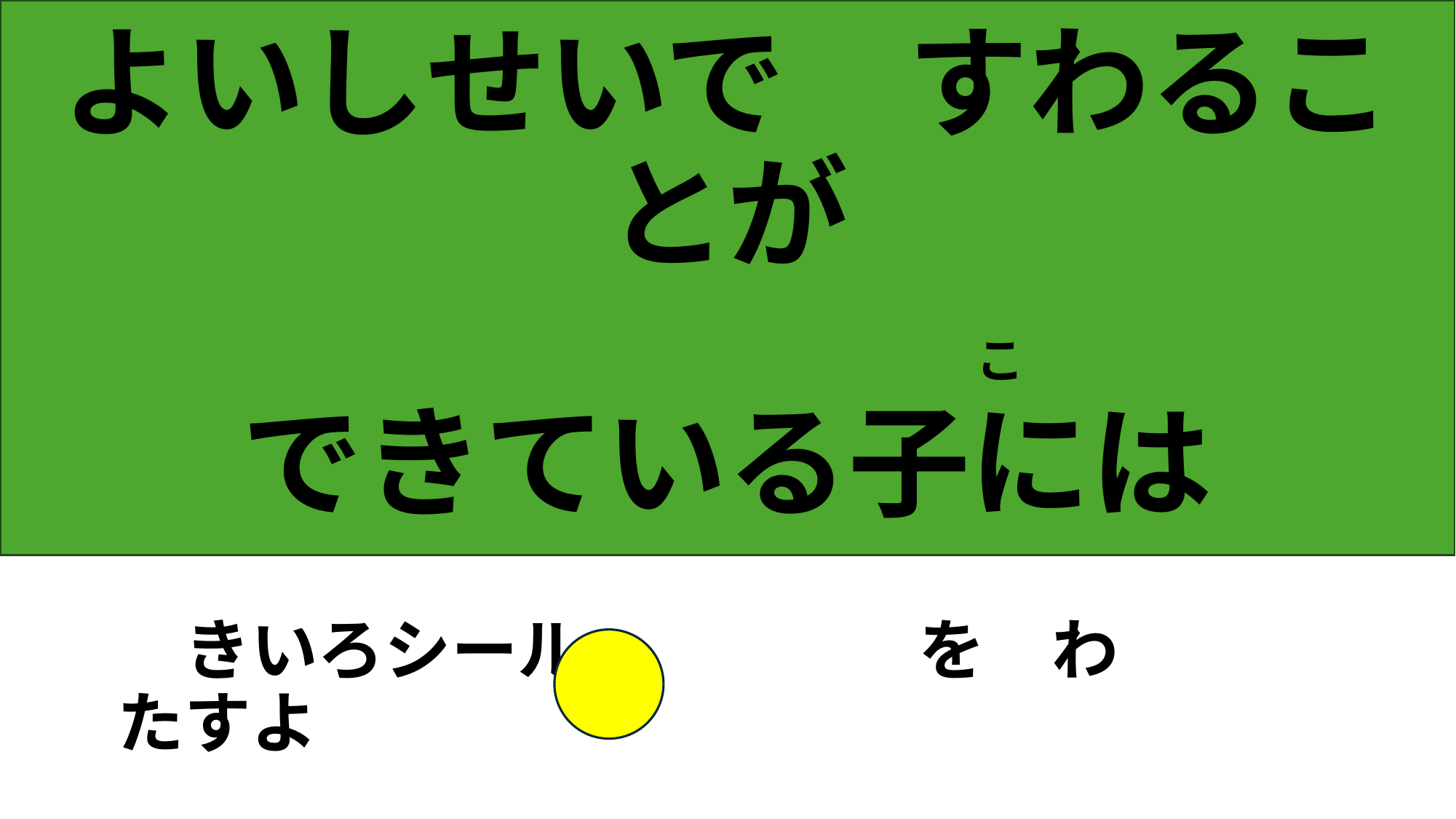

# よいしせいで　すわることが 　　　　　こ できている子には
　きいろシール　　　　　を　わたすよ